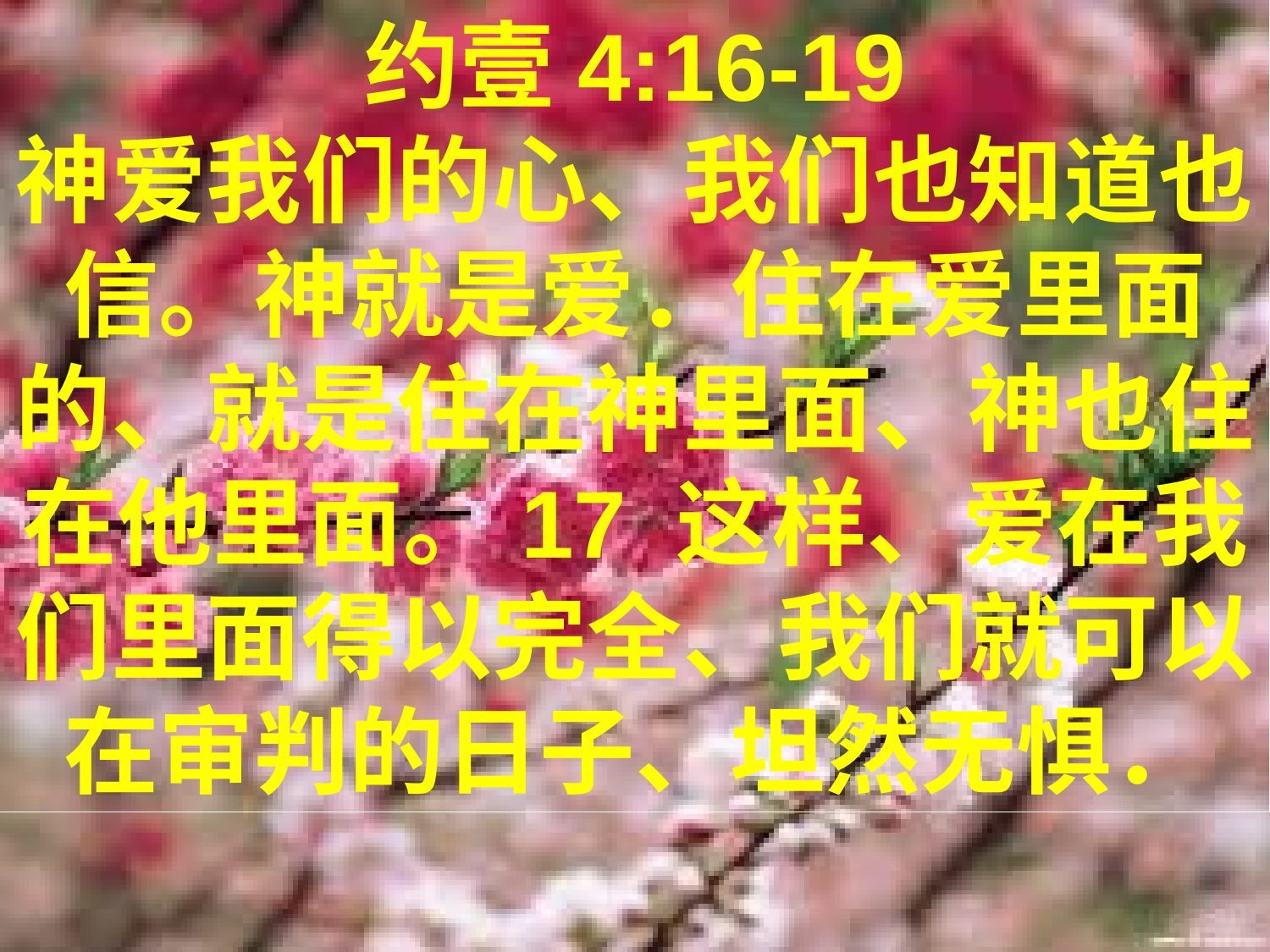

约壹4:16-19
神爱我们的心、我们也知道也信。神就是爱．住在爱里面的、就是住在神里面、神也住在他里面。17 这样、爱在我们里面得以完全、我们就可以在审判的日子、坦然无惧．